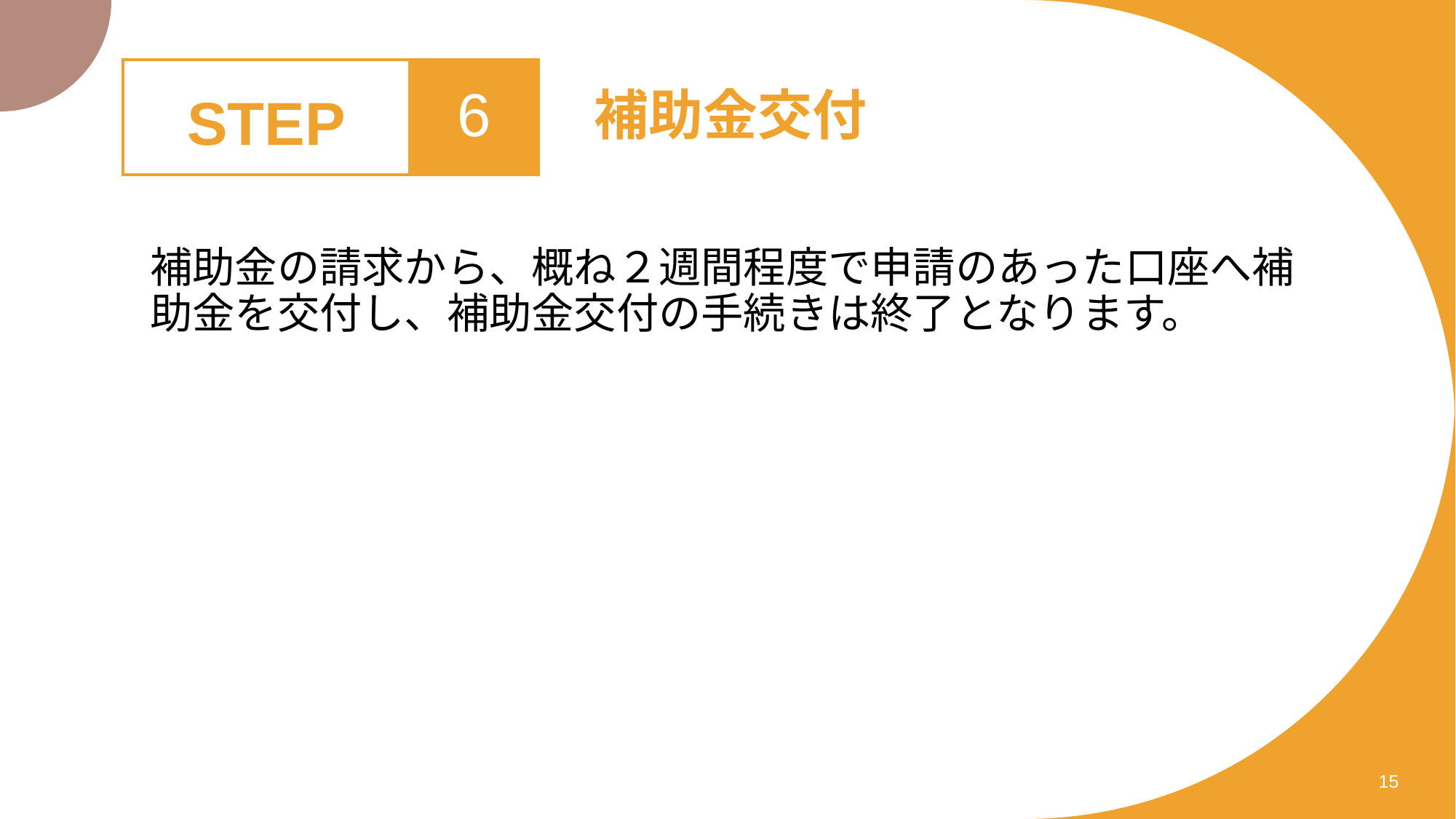

6
補助金交付
補助金の請求から、概ね２週間程度で申請のあった口座へ補助金を交付し、補助金交付の手続きは終了となります。
15